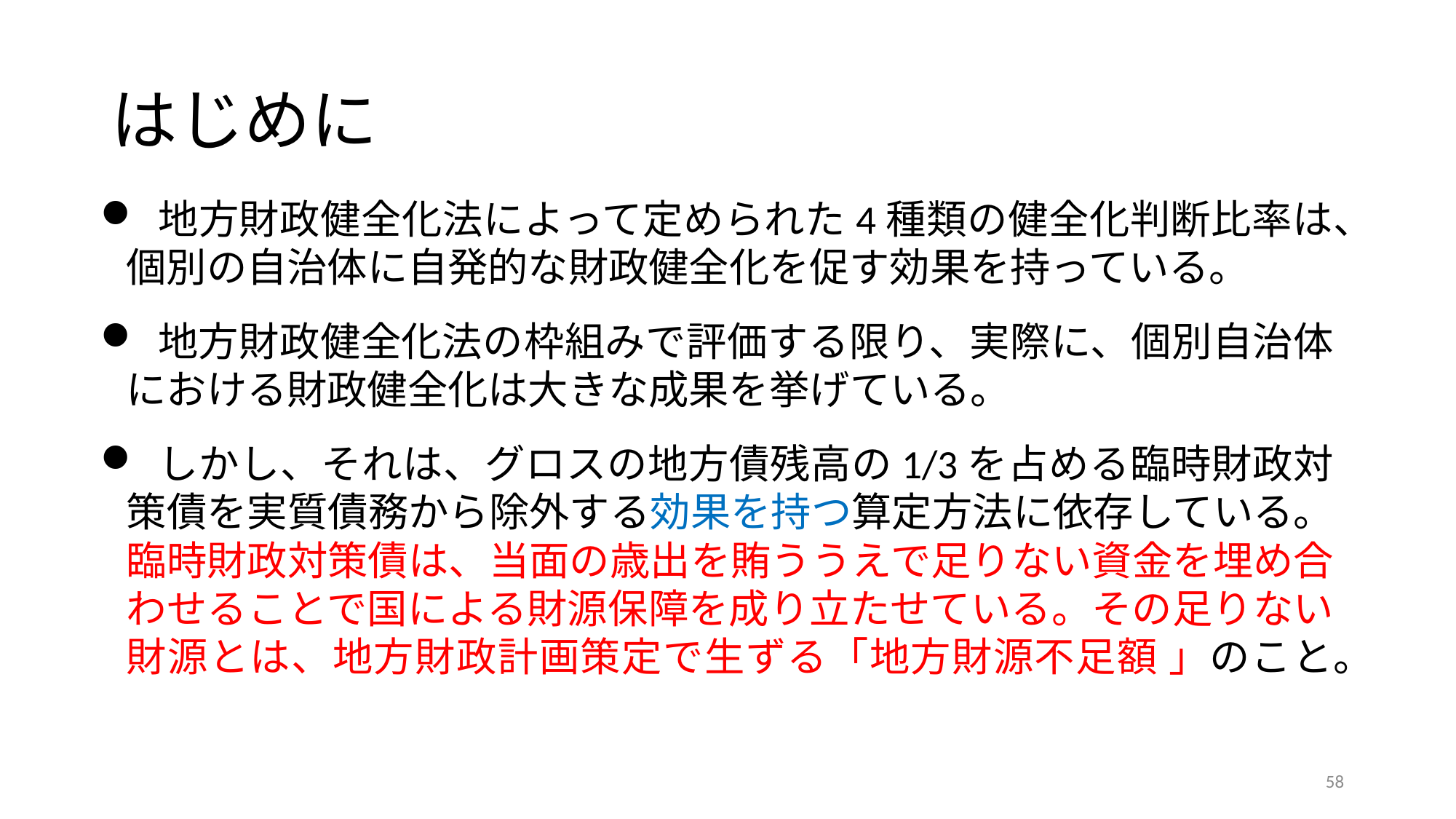

# はじめに
 地方財政健全化法によって定められた4種類の健全化判断比率は、個別の自治体に自発的な財政健全化を促す効果を持っている。
 地方財政健全化法の枠組みで評価する限り、実際に、個別自治体における財政健全化は大きな成果を挙げている。
 しかし、それは、グロスの地方債残高の1/3を占める臨時財政対策債を実質債務から除外する効果を持つ算定方法に依存している。臨時財政対策債は、当面の歳出を賄ううえで足りない資金を埋め合わせることで国による財源保障を成り立たせている。その足りない財源とは、地方財政計画策定で生ずる「地方財源不足額 」のこと。
58